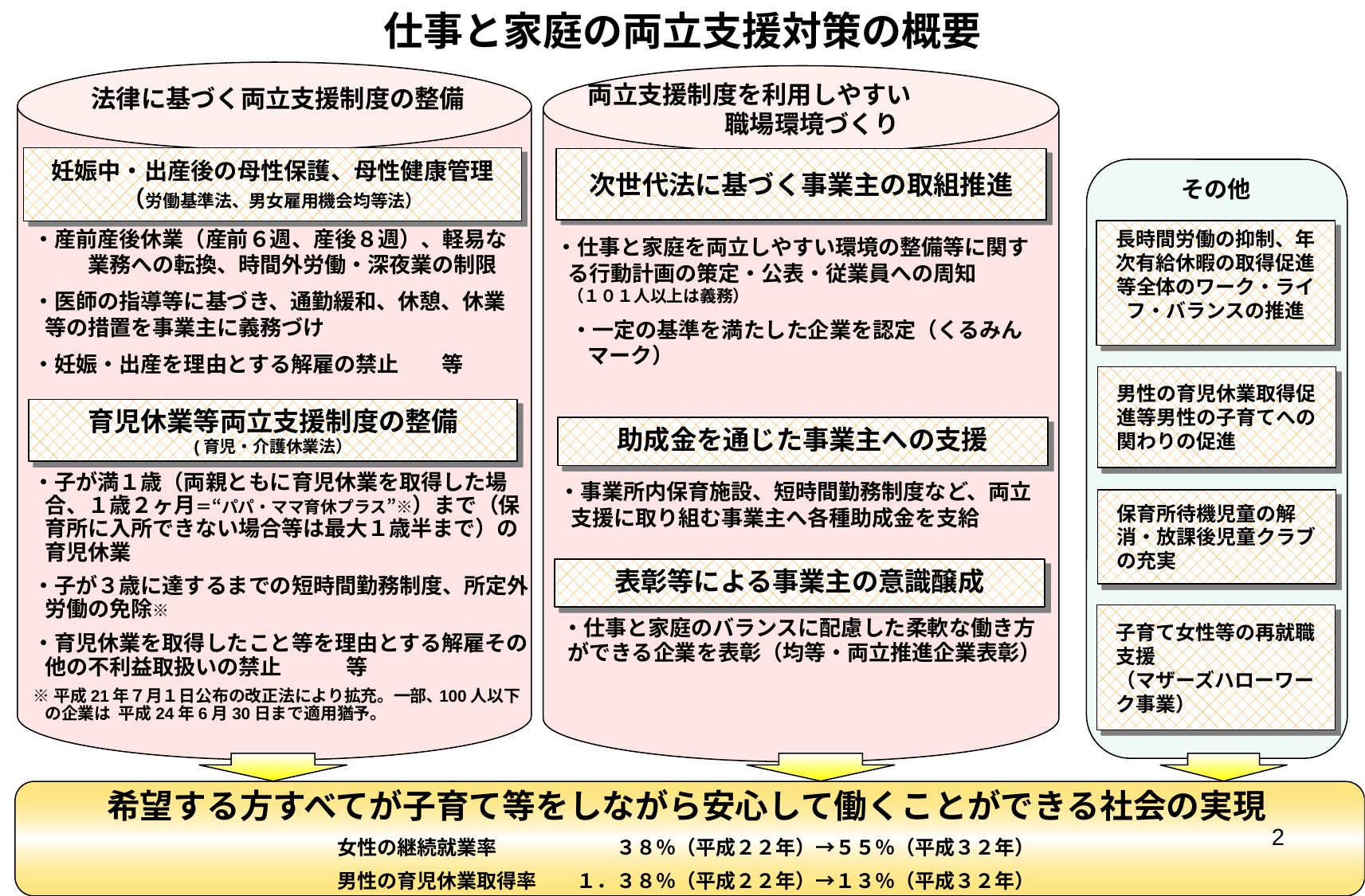

仕事と家庭の両立支援対策の概要

法律に基づく両立支援制度の整備
妊娠中・出産後の母性保護、母性健康管理（労働基準法、男女雇用機会均等法）
・産前産後休業（産前６週、産後８週）、軽易な　　業務への転換、時間外労働・深夜業の制限
・医師の指導等に基づき、通勤緩和、休憩、休業等の措置を事業主に義務づけ
・妊娠・出産を理由とする解雇の禁止　　等
育児休業等両立支援制度の整備
(育児・介護休業法）
・子が満１歳（両親ともに育児休業を取得した場合、１歳２ヶ月＝“パパ・ママ育休プラス”※）まで（保育所に入所できない場合等は最大１歳半まで）の育児休業
・子が３歳に達するまでの短時間勤務制度、所定外労働の免除※
・育児休業を取得したこと等を理由とする解雇その他の不利益取扱いの禁止　　　等
※平成21年７月１日公布の改正法により拡充。一部､100人以下の企業は  平成24年6月30日まで適用猶予。

両立支援制度を利用しやすい　　　　　職場環境づくり
次世代法に基づく事業主の取組推進
・仕事と家庭を両立しやすい環境の整備等に関する行動計画の策定・公表・従業員への周知　　（１０１人以上は義務）
  ・一定の基準を満たした企業を認定（くるみん         マーク）
助成金を通じた事業主への支援
・事業所内保育施設、短時間勤務制度など、両立支援に取り組む事業主へ各種助成金を支給
表彰等による事業主の意識醸成
・仕事と家庭のバランスに配慮した柔軟な働き方ができる企業を表彰（均等・両立推進企業表彰）

その他
長時間労働の抑制、年次有給休暇の取得促進等全体のワーク・ライフ・バランスの推進
男性の育児休業取得促進等男性の子育てへの関わりの促進
保育所待機児童の解消・放課後児童クラブの充実
子育て女性等の再就職支援
（マザーズハローワーク事業）

希望する方すべてが子育て等をしながら安心して働くことができる社会の実現
女性の継続就業率　　　　　　３８％（平成２２年）→５５％（平成３２年）
男性の育児休業取得率　　１．３８％（平成２２年）→１３％（平成３２年）
2